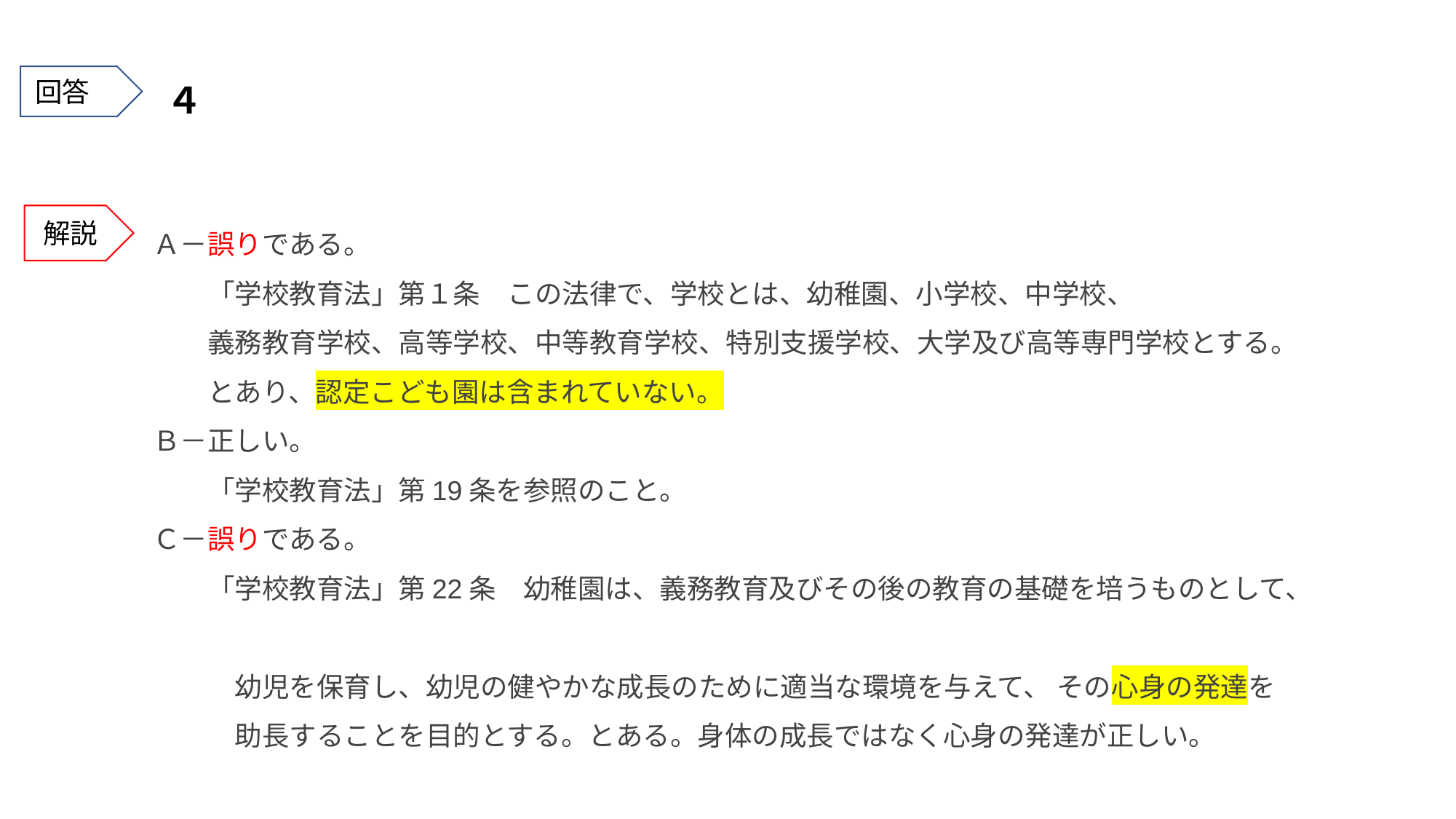

回答
４

Ａ－誤りである。
　　「学校教育法」第１条　この法律で、学校とは、幼稚園、小学校、中学校、
　　義務教育学校、高等学校、中等教育学校、特別支援学校、大学及び高等専門学校とする。
　　とあり、認定こども園は含まれていない。
Ｂ－正しい。
　　「学校教育法」第19条を参照のこと。
Ｃ－誤りである。
　　「学校教育法」第22条　幼稚園は、義務教育及びその後の教育の基礎を培うものとして、
　　　幼児を保育し、幼児の健やかな成長のために適当な環境を与えて、 その心身の発達を
　　　助長することを目的とする。とある。身体の成長ではなく心身の発達が正しい。
　　　以上より、正しい組み合わせは４である。
解説